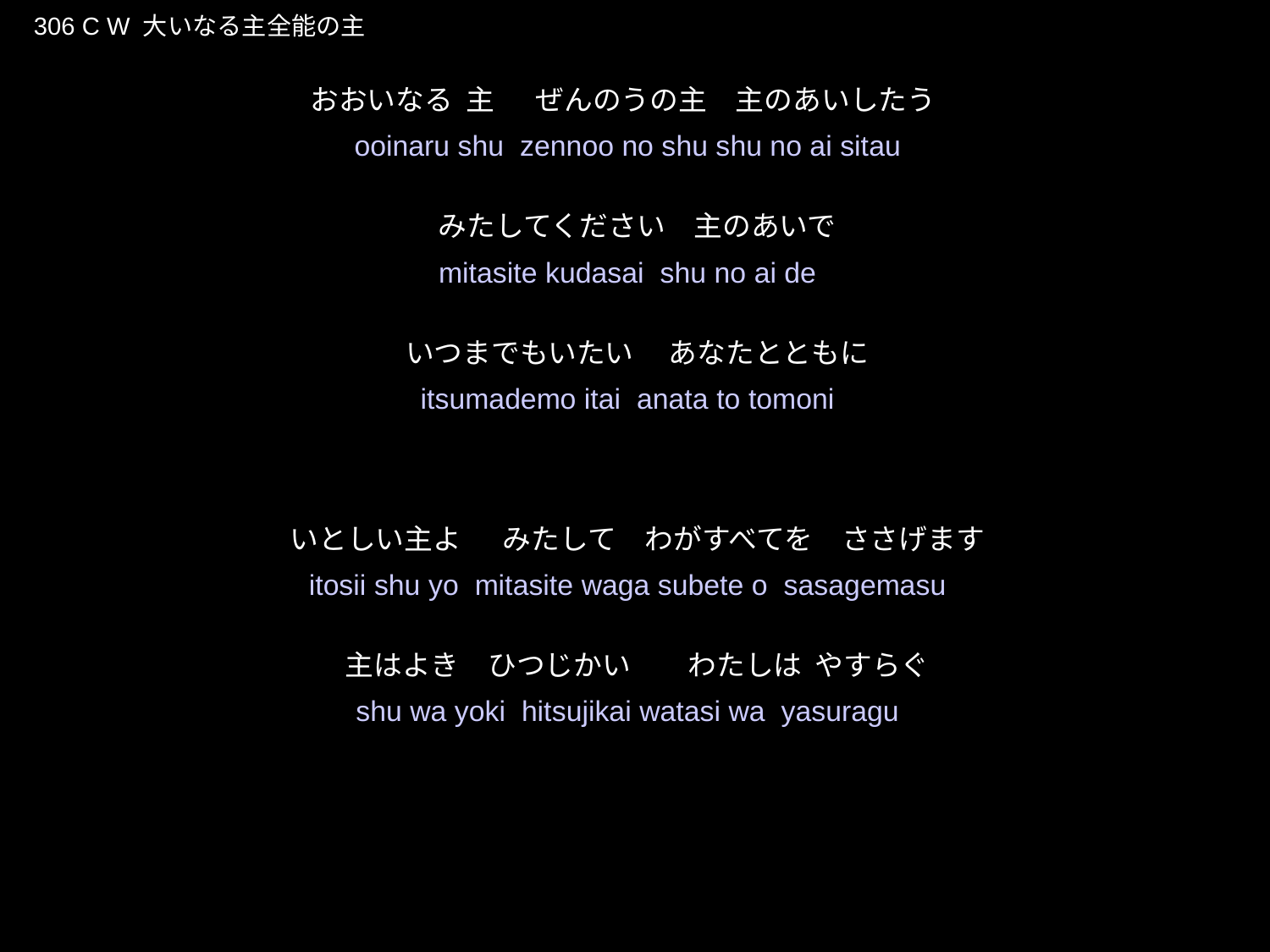

おおいなるぜんのうのしゅ
★W
306 C W 大いなる主全能の主
おおいなる  主　  ぜんのうの主　主のあいしたう　
みたしてください　主のあいで
いつまでもいたい 　あなたとともに
いとしい主よ　  みたして　わがすべてを　ささげます
主はよき　ひつじかい　　わたしは  やすらぐ
★２
ooinaru shu  zennoo no shu shu no ai sitau
mitasite kudasai  shu no ai de
itsumademo itai  anata to tomoni
itosii shu yo  mitasite waga subete o  sasagemasu
shu wa yoki  hitsujikai watasi wa  yasuragu